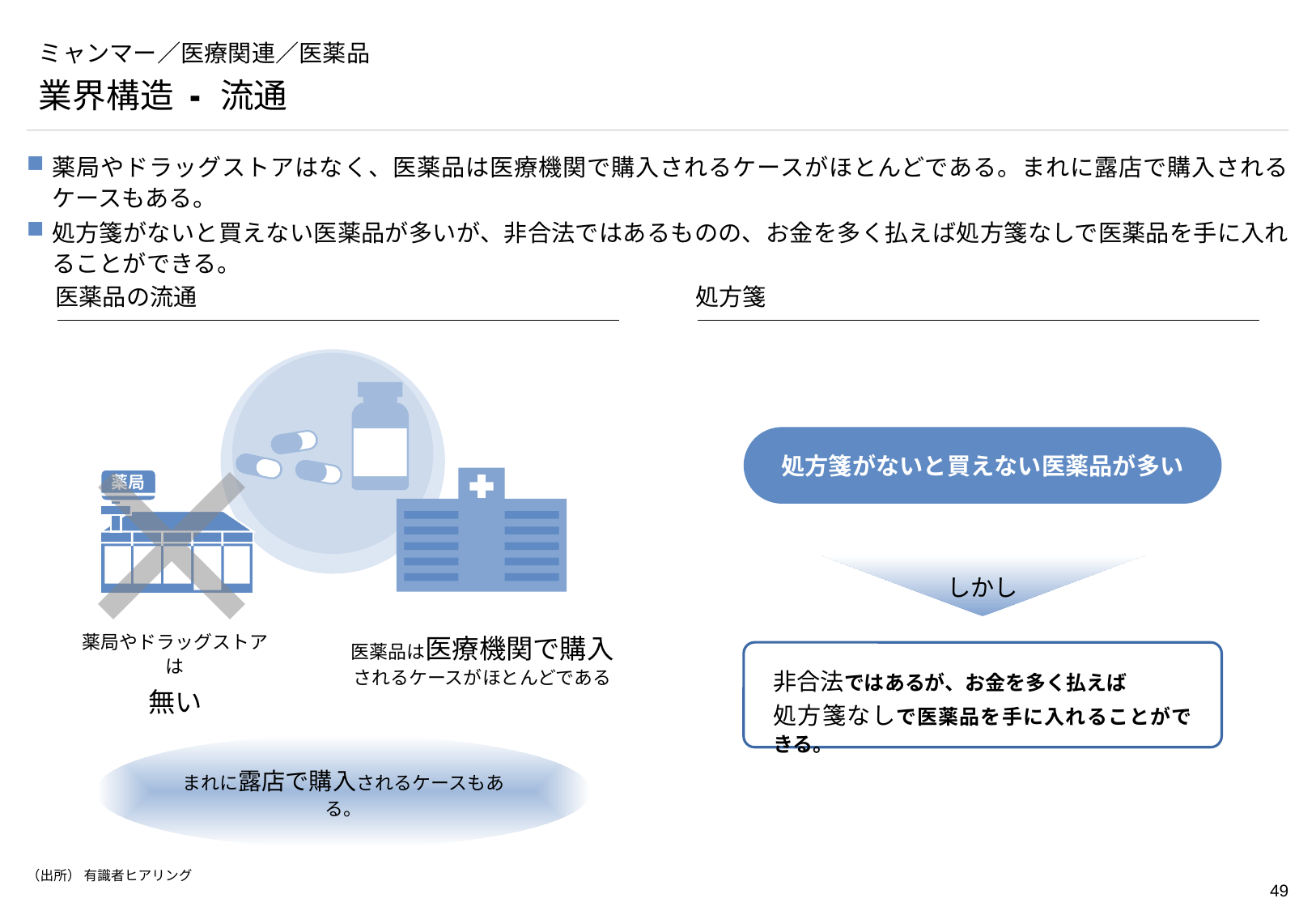

# ミャンマー／医療関連／医薬品
業界構造 - 流通
薬局やドラッグストアはなく、医薬品は医療機関で購入されるケースがほとんどである。まれに露店で購入されるケースもある。
処方箋がないと買えない医薬品が多いが、非合法ではあるものの、お金を多く払えば処方箋なしで医薬品を手に入れることができる。
医薬品の流通
処方箋

処方箋がないと買えない医薬品が多い

薬局

しかし
薬局やドラッグストアは
無い
医薬品は医療機関で購入されるケースがほとんどである

非合法ではあるが、お金を多く払えば
処方箋なしで医薬品を手に入れることができる。
まれに露店で購入されるケースもある。
（出所） 有識者ヒアリング